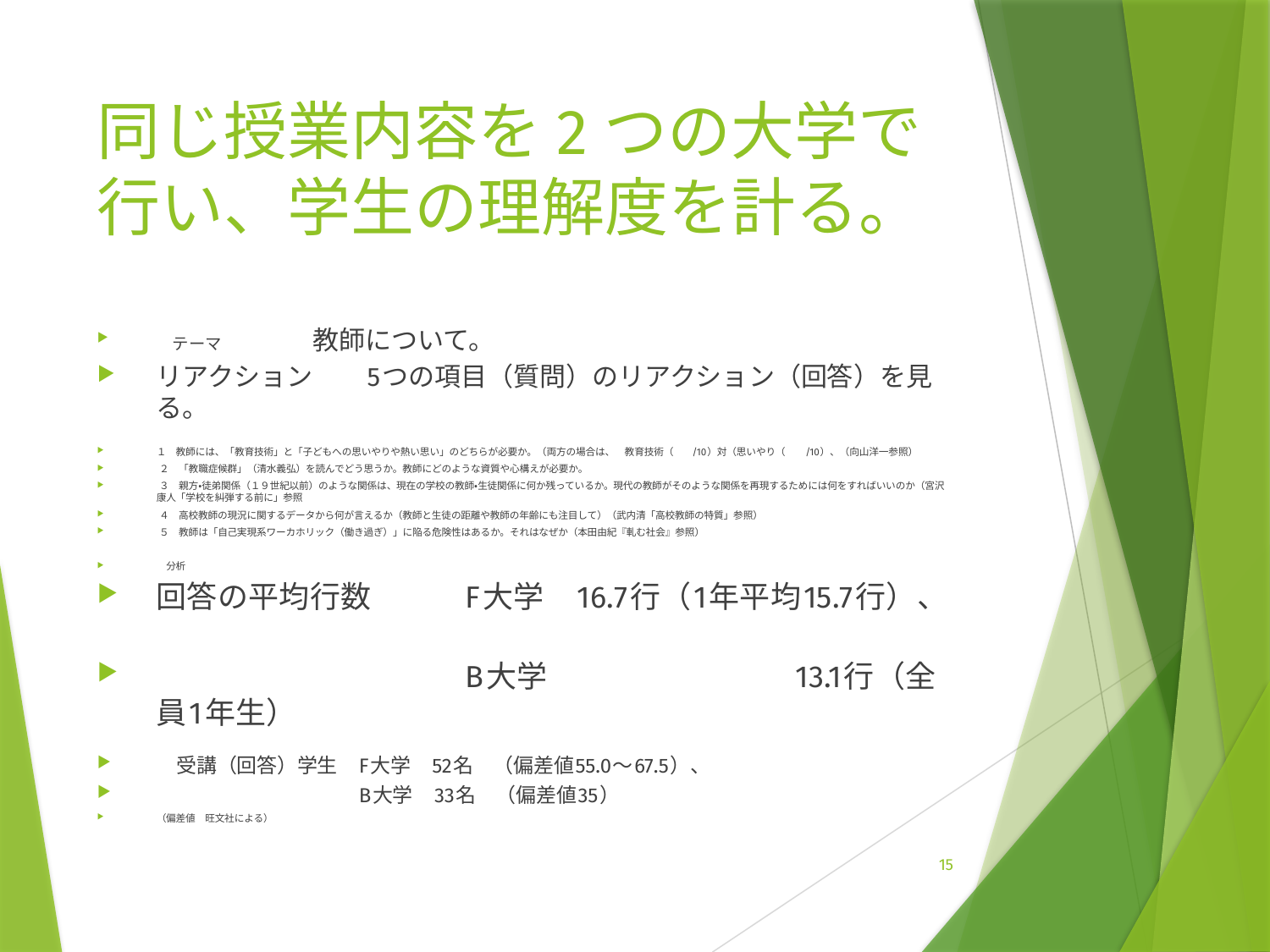

# 同じ授業内容を2つの大学で行い、学生の理解度を計る。

　テーマ　　　　　教師について。
リアクション　　5つの項目（質問）のリアクション（回答）を見る。

１　教師には、「教育技術」と「子どもへの思いやりや熱い思い」のどちらが必要か。（両方の場合は、　教育技術（　　/10）対（思いやり（　　/10）、（向山洋一参照）
 ２　「教職症候群」（清水義弘）を読んでどう思うか。教師にどのような資質や心構えが必要か。
 ３　親方・徒弟関係（１９世紀以前）のような関係は、現在の学校の教師・生徒関係に何か残っているか。現代の教師がそのような関係を再現するためには何をすればいいのか（宮沢康人「学校を糾弾する前に」参照
 ４　高校教師の現況に関するデータから何が言えるか（教師と生徒の距離や教師の年齢にも注目して）（武内清「高校教師の特質」参照）
 ５　教師は「自己実現系ワーカホリック（働き過ぎ）」に陥る危険性はあるか。それはなぜか（本田由紀『軋む社会』参照）

　分析
回答の平均行数　　　F大学　16.7行（1年平均15.7行）、
　　　　　　　　　　B大学　　　　　　　　13.1行（全員1年生）

　受講（回答）学生　F大学　52名　（偏差値55.0～67.5）、
　　　　　　　　　　B大学　33名　（偏差値35）
（偏差値　旺文社による）

15